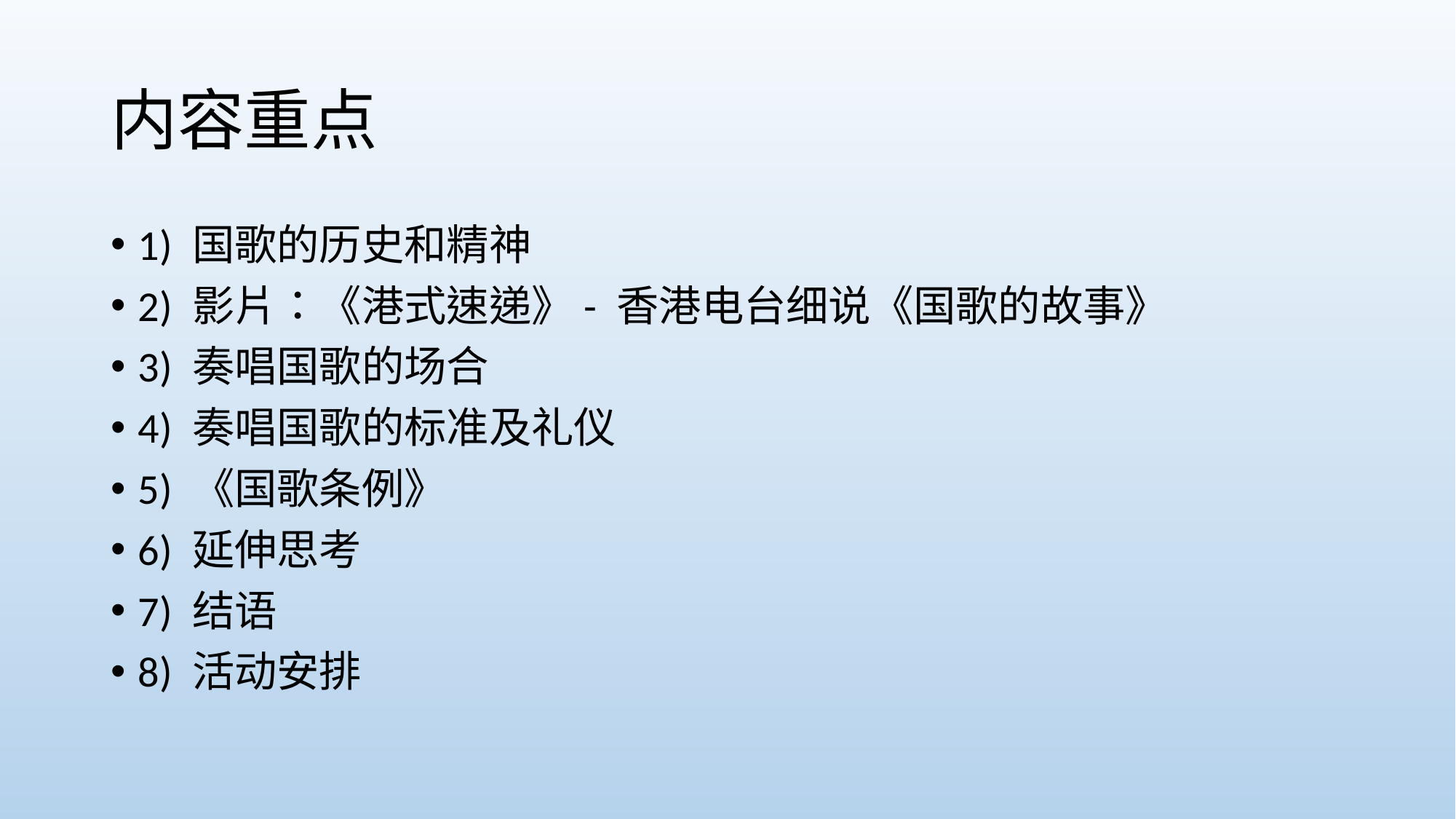

# 内容重点
1) 国歌的历史和精神
2) 影片：《港式速递》- 香港电台细说《国歌的故事》
3) 奏唱国歌的场合
4) 奏唱国歌的标准及礼仪
5) 《国歌条例》
6) 延伸思考
7) 结语
8) 活动安排